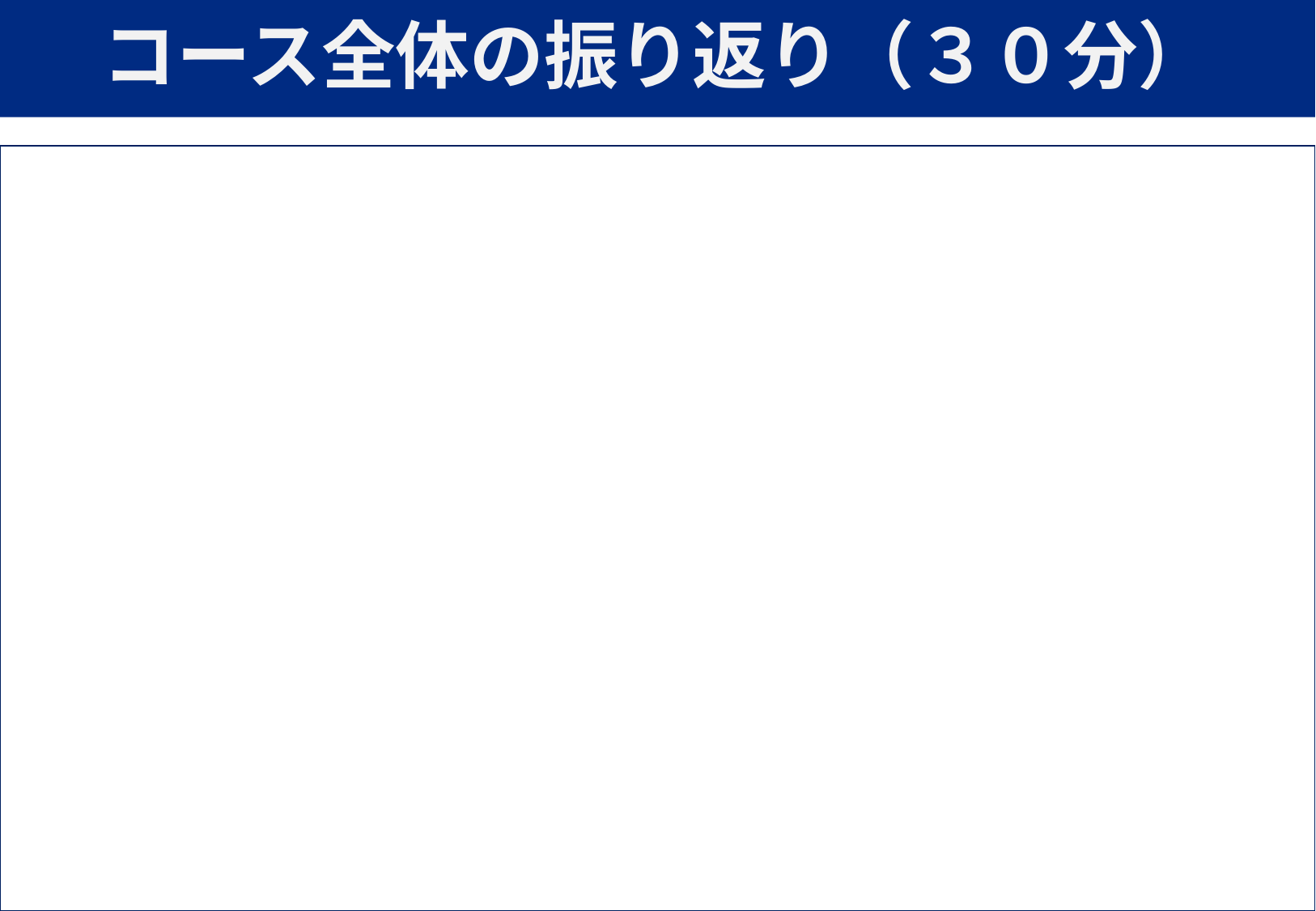

# コース全体の振り返り（３０分）
|  |
| --- |